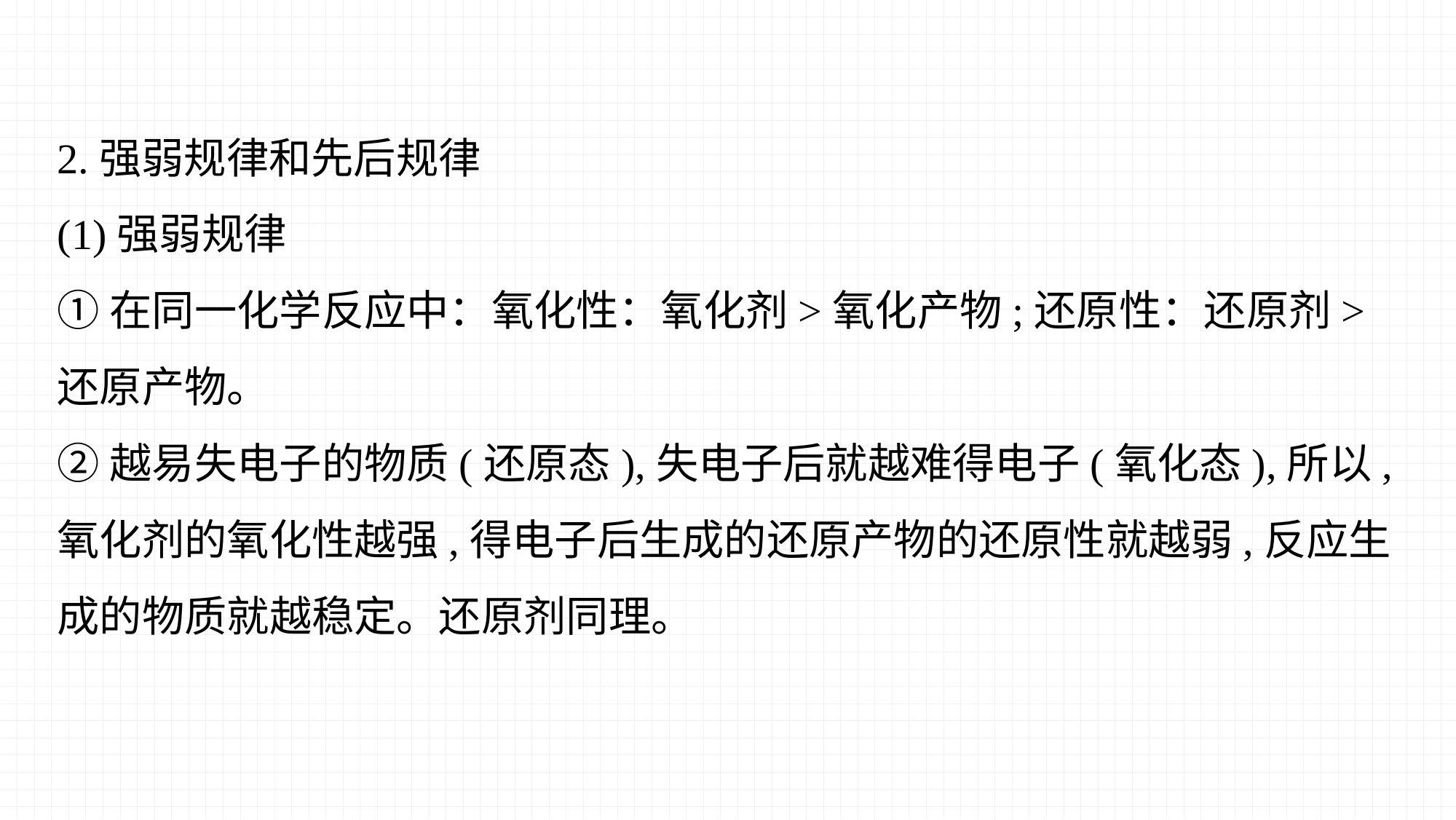

2.强弱规律和先后规律
(1)强弱规律
①在同一化学反应中：氧化性：氧化剂>氧化产物;还原性：还原剂>还原产物。
②越易失电子的物质(还原态),失电子后就越难得电子(氧化态),所以,氧化剂的氧化性越强,得电子后生成的还原产物的还原性就越弱,反应生成的物质就越稳定。还原剂同理。